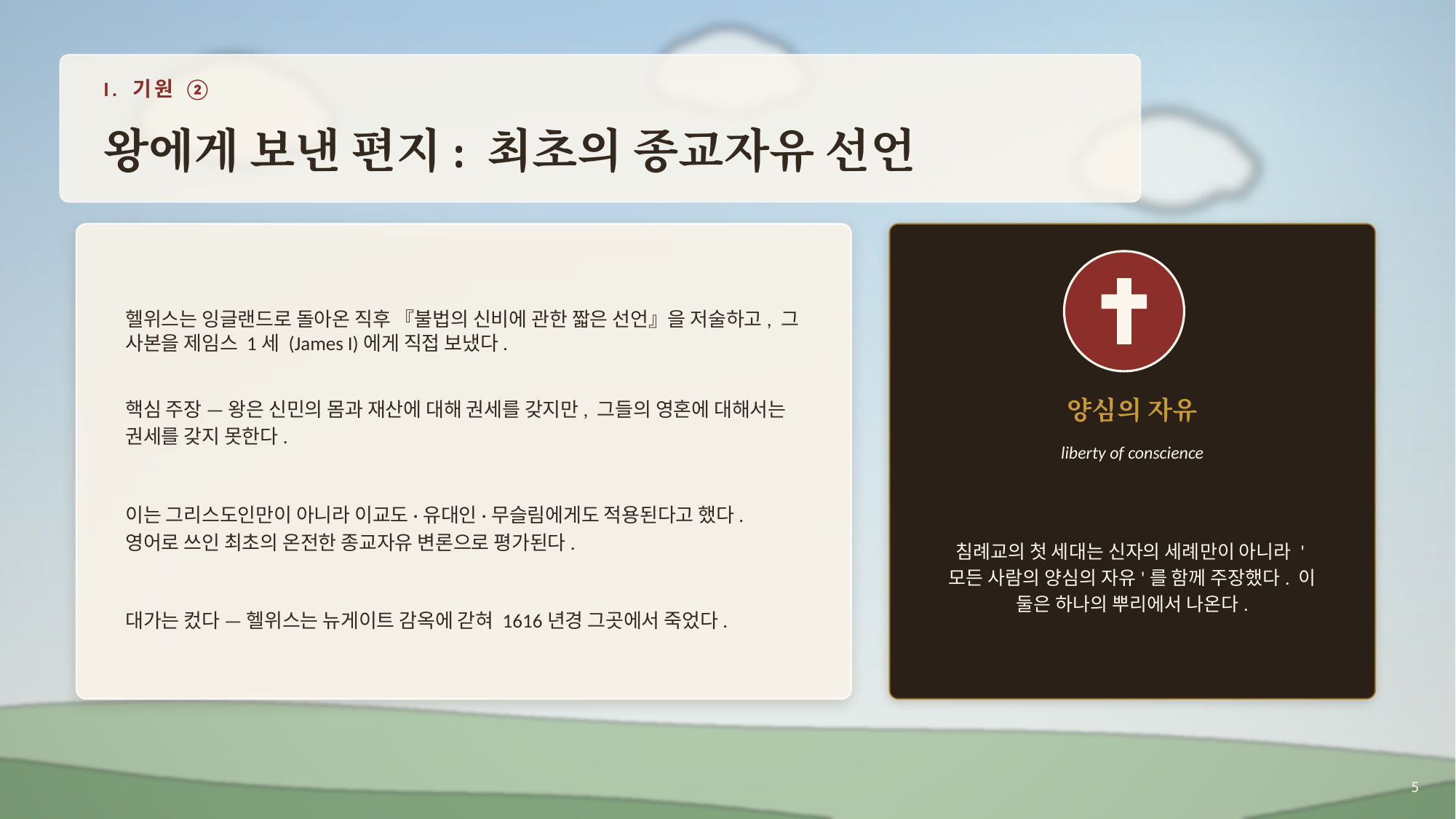

I. 기원 ②
왕에게 보낸 편지: 최초의 종교자유 선언

헬위스는 잉글랜드로 돌아온 직후 『불법의 신비에 관한 짧은 선언』을 저술하고, 그 사본을 제임스 1세 (James I)에게 직접 보냈다.

핵심 주장 — 왕은 신민의 몸과 재산에 대해 권세를 갖지만, 그들의 영혼에 대해서는 권세를 갖지 못한다.

이는 그리스도인만이 아니라 이교도·유대인·무슬림에게도 적용된다고 했다. 영어로 쓰인 최초의 온전한 종교자유 변론으로 평가된다.

대가는 컸다 — 헬위스는 뉴게이트 감옥에 갇혀 1616년경 그곳에서 죽었다.

양심의 자유
liberty of conscience
침례교의 첫 세대는 신자의 세례만이 아니라 '모든 사람의 양심의 자유'를 함께 주장했다. 이 둘은 하나의 뿌리에서 나온다.
5